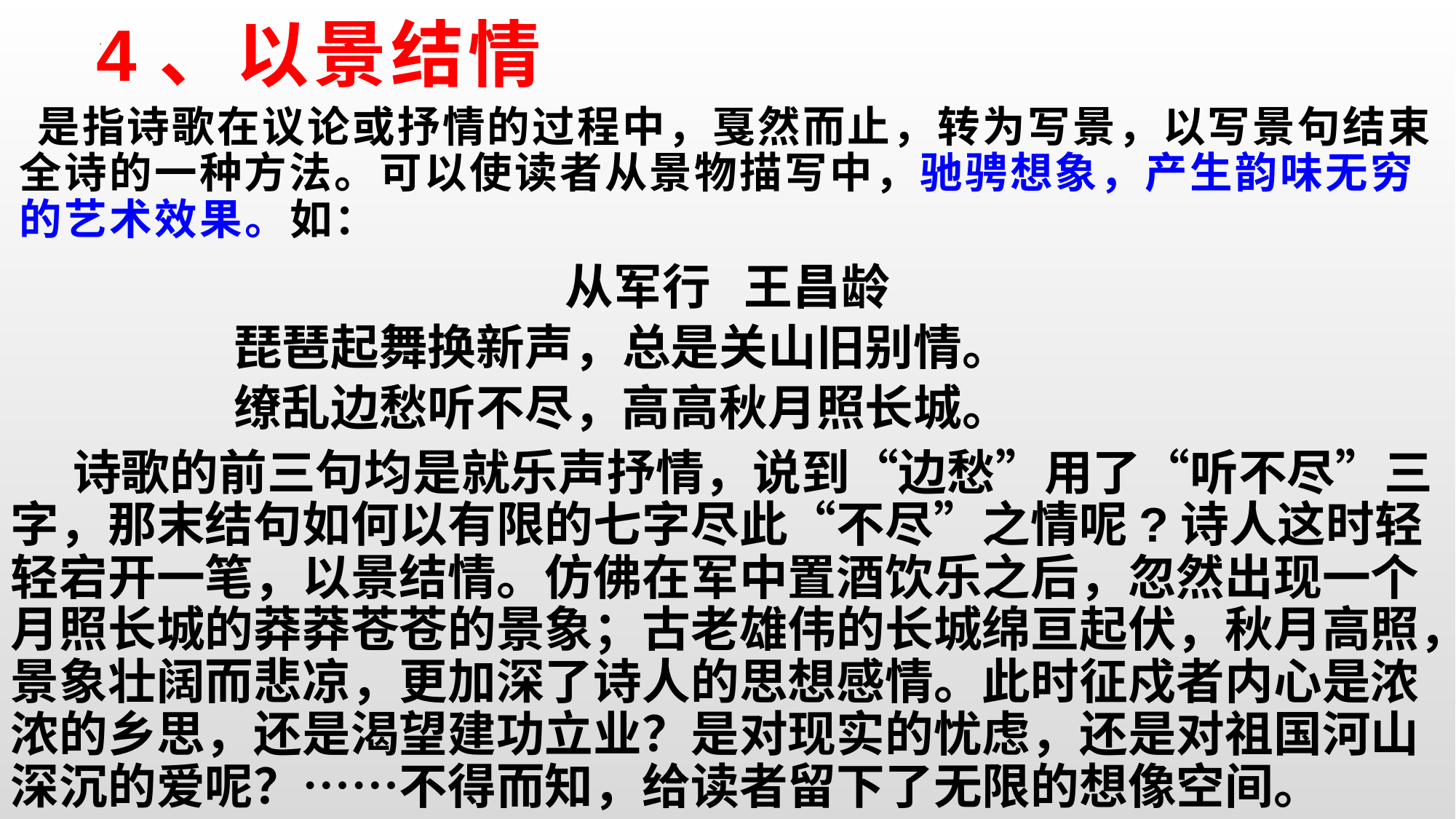

4、以景结情
     是指诗歌在议论或抒情的过程中，戛然而止，转为写景，以写景句结束全诗的一种方法。可以使读者从景物描写中，驰骋想象，产生韵味无穷的艺术效果。如：

从军行   王昌龄
  琵琶起舞换新声，总是关山旧别情。
  缭乱边愁听不尽，高高秋月照长城。
         诗歌的前三句均是就乐声抒情，说到“边愁”用了“听不尽”三字，那末结句如何以有限的七字尽此“不尽”之情呢?诗人这时轻轻宕开一笔，以景结情。仿佛在军中置酒饮乐之后，忽然出现一个月照长城的莽莽苍苍的景象；古老雄伟的长城绵亘起伏，秋月高照，景象壮阔而悲凉，更加深了诗人的思想感情。此时征戍者内心是浓浓的乡思，还是渴望建功立业？是对现实的忧虑，还是对祖国河山深沉的爱呢？……不得而知，给读者留下了无限的想像空间。